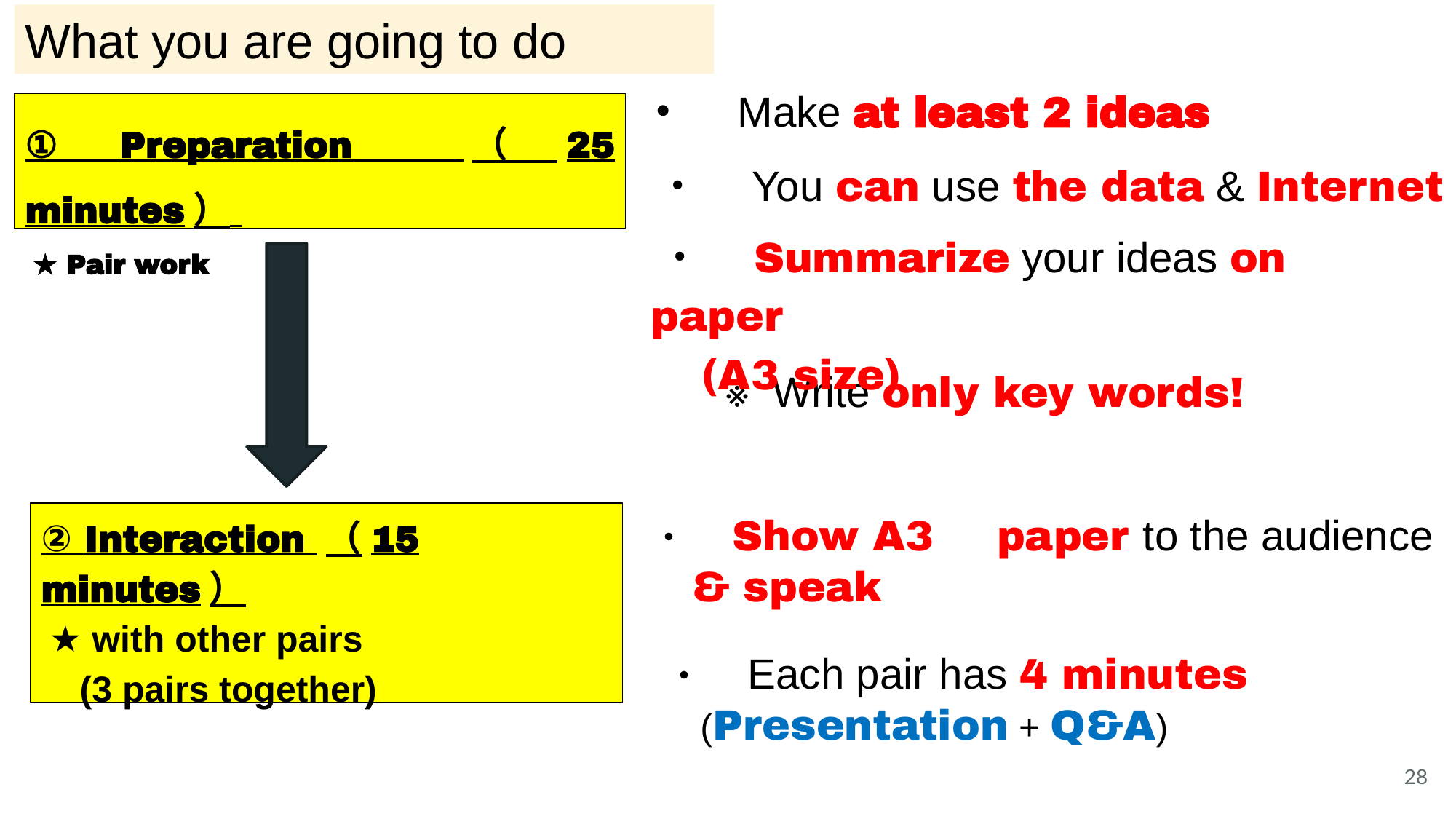

What you are going to do
・　Make at least 2 ideas
① Preparation （25 minutes）
★ Pair work
・　You can use the data & Internet
・　Summarize your ideas on paper
   (A3 size)

※ Write only key words!
② Interaction （15 minutes）
★ with other pairs
   (3 pairs together)
・　Show A3　paper to the audience
    & speak
 ・　Each pair has 4 minutes
     (Presentation + Q&A)
28